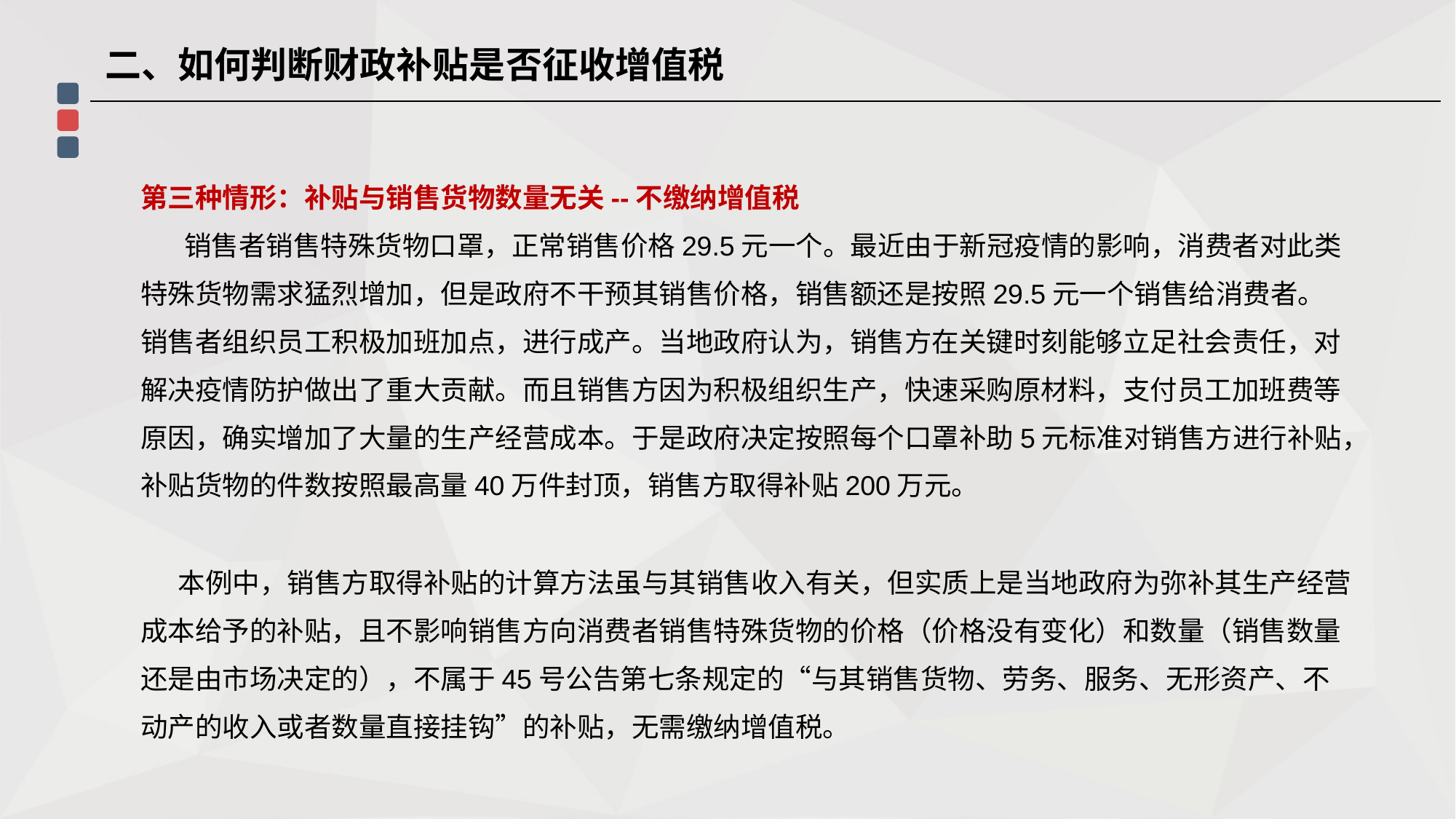

二、如何判断财政补贴是否征收增值税
第三种情形：补贴与销售货物数量无关--不缴纳增值税
      销售者销售特殊货物口罩，正常销售价格29.5元一个。最近由于新冠疫情的影响，消费者对此类特殊货物需求猛烈增加，但是政府不干预其销售价格，销售额还是按照29.5元一个销售给消费者。销售者组织员工积极加班加点，进行成产。当地政府认为，销售方在关键时刻能够立足社会责任，对解决疫情防护做出了重大贡献。而且销售方因为积极组织生产，快速采购原材料，支付员工加班费等原因，确实增加了大量的生产经营成本。于是政府决定按照每个口罩补助5元标准对销售方进行补贴，补贴货物的件数按照最高量40万件封顶，销售方取得补贴200万元。
     本例中，销售方取得补贴的计算方法虽与其销售收入有关，但实质上是当地政府为弥补其生产经营成本给予的补贴，且不影响销售方向消费者销售特殊货物的价格（价格没有变化）和数量（销售数量还是由市场决定的），不属于45号公告第七条规定的“与其销售货物、劳务、服务、无形资产、不动产的收入或者数量直接挂钩”的补贴，无需缴纳增值税。